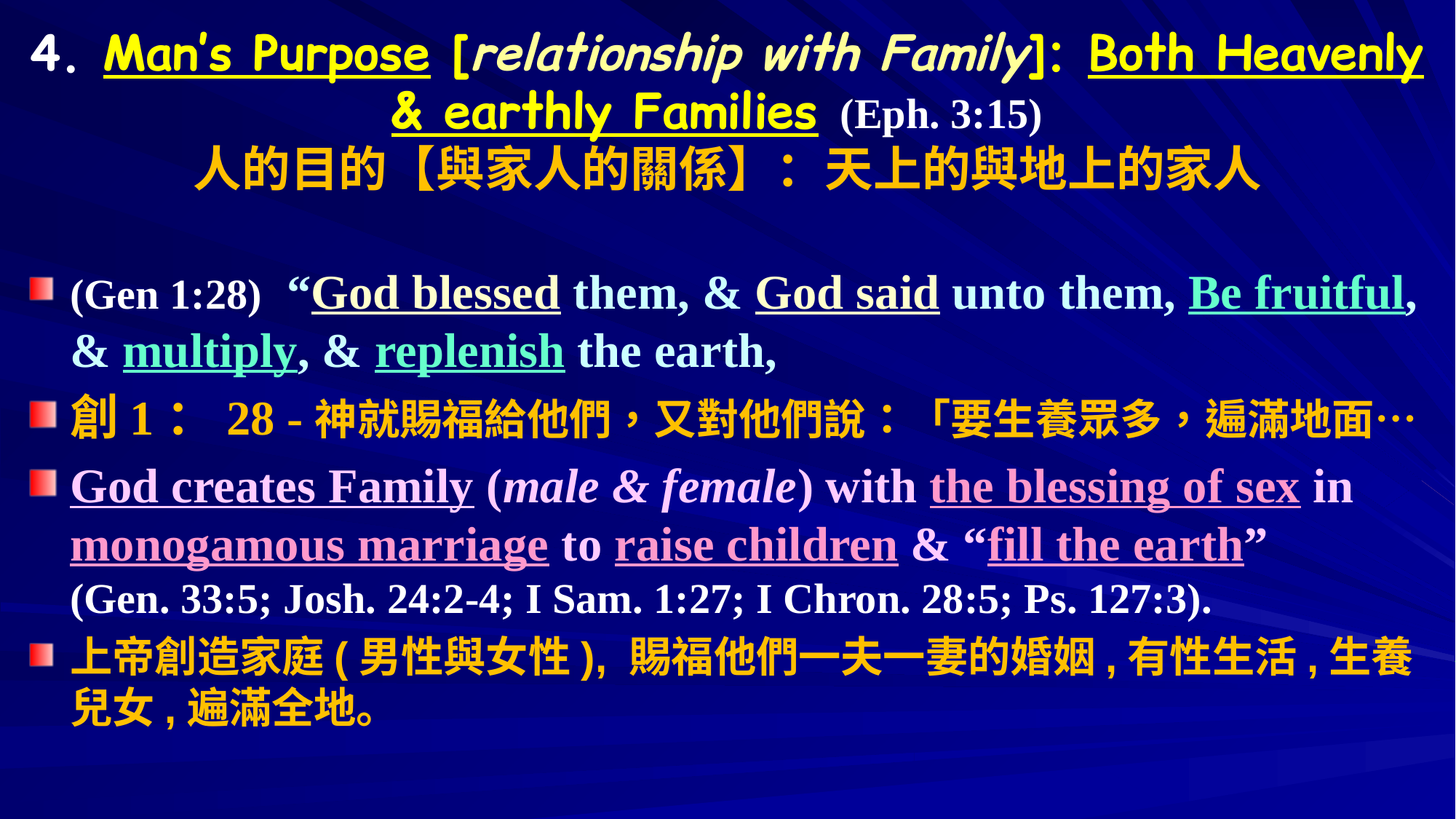

# 4. Man’s Purpose [relationship with Family]: Both Heavenly & earthly Families (Eph. 3:15) 人的目的【與家人的關係】：天上的與地上的家人
(Gen 1:28)  “God blessed them, & God said unto them, Be fruitful, & multiply, & replenish the earth,
創1：28 -神就賜福給他們，又對他們說：「要生養眾多，遍滿地面…
God creates Family (male & female) with the blessing of sex in monogamous marriage to raise children & “fill the earth”      (Gen. 33:5; Josh. 24:2-4; I Sam. 1:27; I Chron. 28:5; Ps. 127:3).
上帝創造家庭(男性與女性), 賜福他們一夫一妻的婚姻,有性生活,生養兒女,遍滿全地。